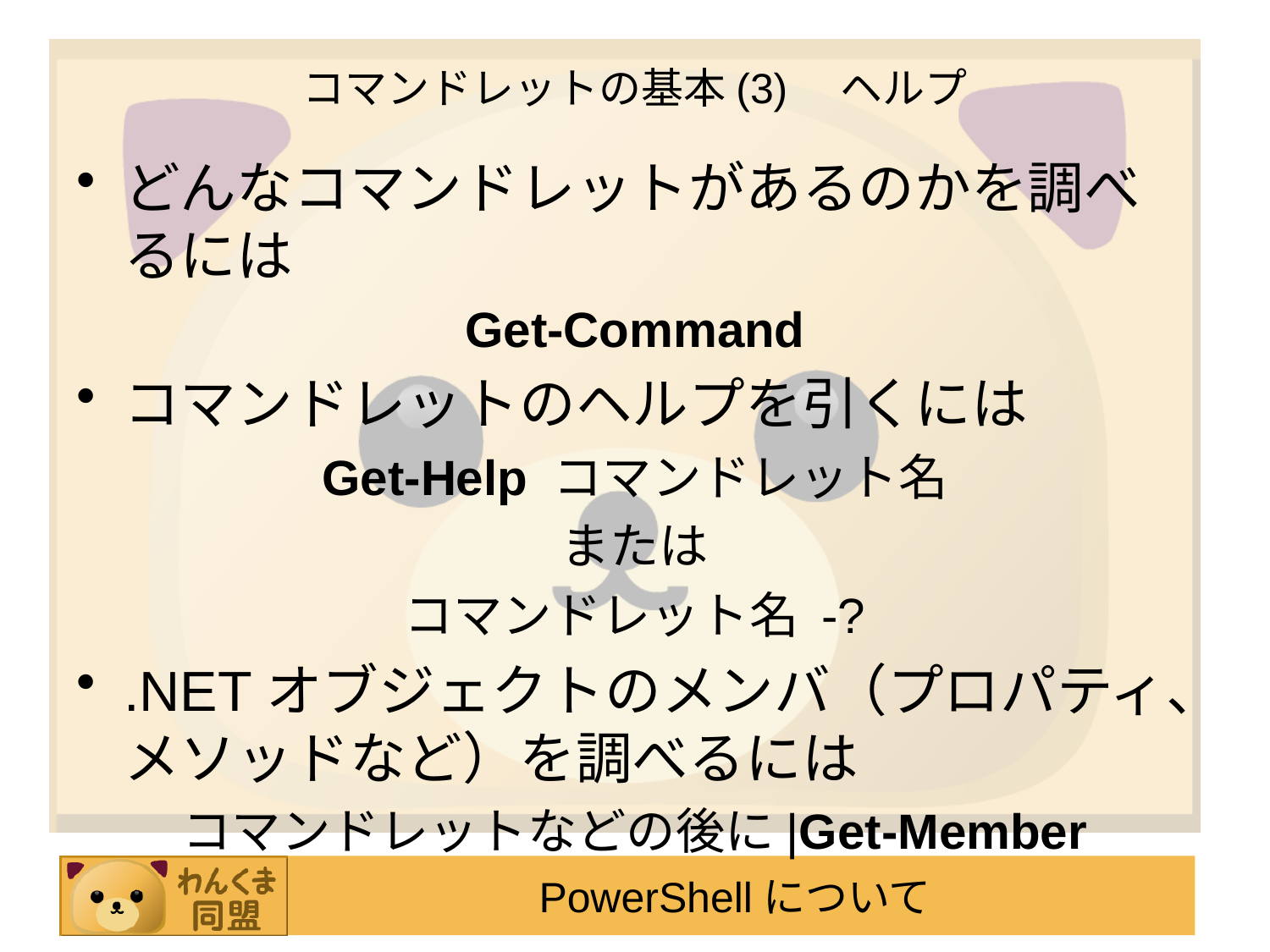

# コマンドレットの基本(3)　ヘルプ
どんなコマンドレットがあるのかを調べるには
Get-Command
コマンドレットのヘルプを引くには
Get-Help コマンドレット名
または
コマンドレット名 -?
.NETオブジェクトのメンバ（プロパティ、メソッドなど）を調べるには
コマンドレットなどの後に|Get-Member